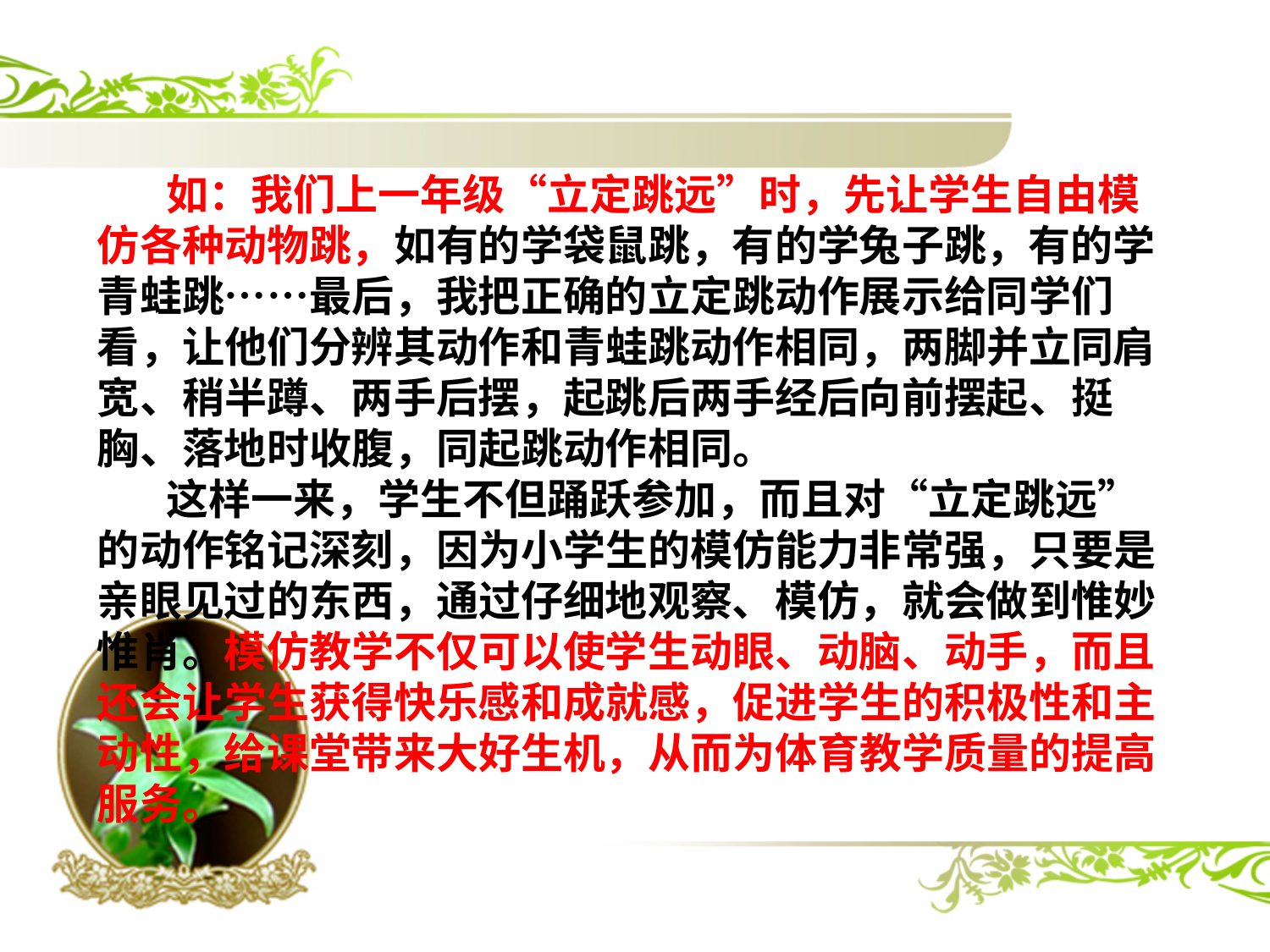

如：我们上一年级“立定跳远”时，先让学生自由模仿各种动物跳，如有的学袋鼠跳，有的学兔子跳，有的学青蛙跳……最后，我把正确的立定跳动作展示给同学们看，让他们分辨其动作和青蛙跳动作相同，两脚并立同肩宽、稍半蹲、两手后摆，起跳后两手经后向前摆起、挺胸、落地时收腹，同起跳动作相同。
 这样一来，学生不但踊跃参加，而且对“立定跳远”的动作铭记深刻，因为小学生的模仿能力非常强，只要是亲眼见过的东西，通过仔细地观察、模仿，就会做到惟妙惟肖。模仿教学不仅可以使学生动眼、动脑、动手，而且还会让学生获得快乐感和成就感，促进学生的积极性和主动性，给课堂带来大好生机，从而为体育教学质量的提高服务。